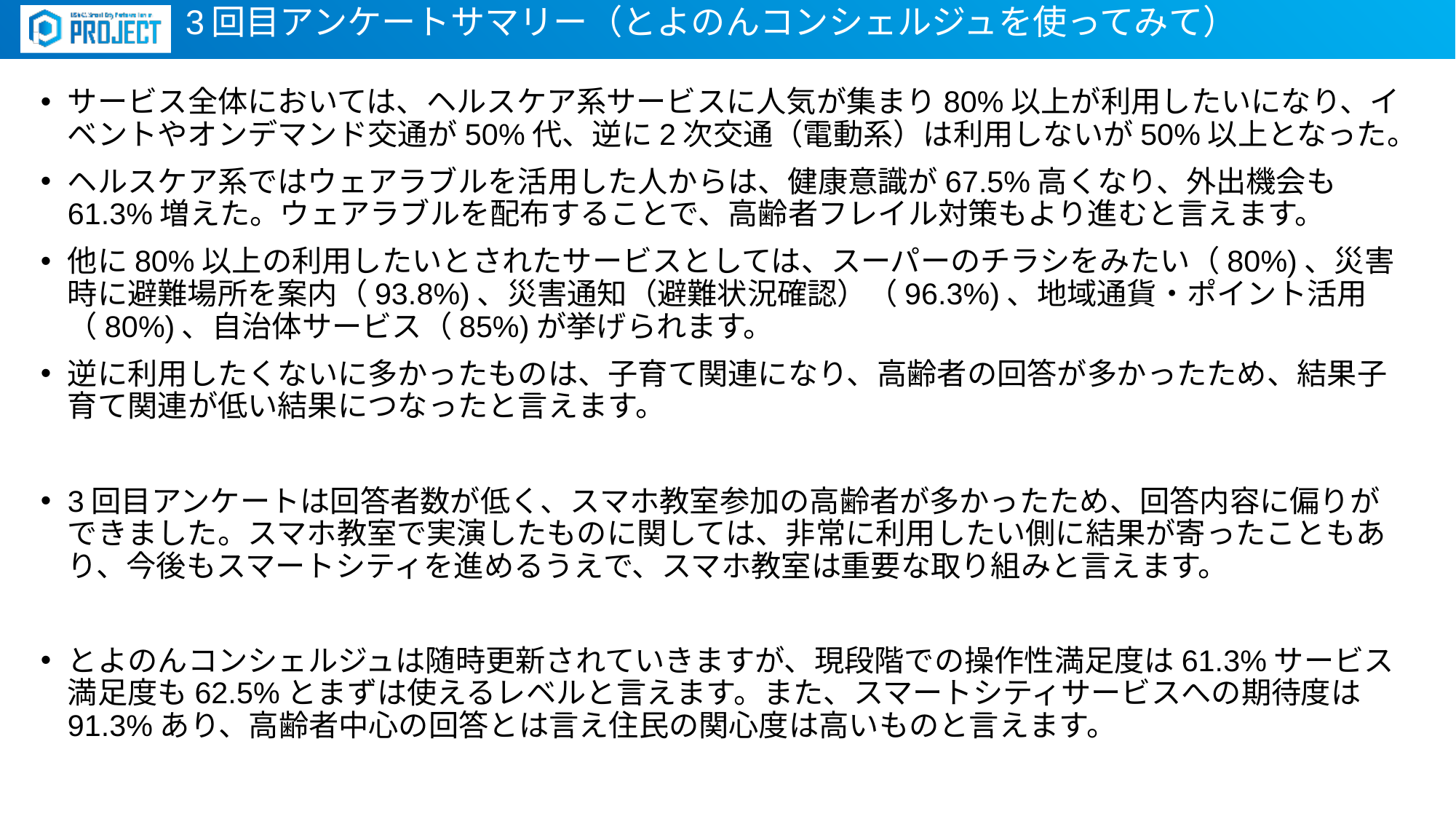

# 3回目アンケートサマリー（とよのんコンシェルジュを使ってみて）
サービス全体においては、ヘルスケア系サービスに人気が集まり80%以上が利用したいになり、イベントやオンデマンド交通が50%代、逆に2次交通（電動系）は利用しないが50%以上となった。
ヘルスケア系ではウェアラブルを活用した人からは、健康意識が67.5%高くなり、外出機会も61.3%増えた。ウェアラブルを配布することで、高齢者フレイル対策もより進むと言えます。
他に80%以上の利用したいとされたサービスとしては、スーパーのチラシをみたい（80%)、災害時に避難場所を案内（93.8%)、災害通知（避難状況確認）（96.3%)、地域通貨・ポイント活用（80%)、自治体サービス（85%)が挙げられます。
逆に利用したくないに多かったものは、子育て関連になり、高齢者の回答が多かったため、結果子育て関連が低い結果につなったと言えます。

3回目アンケートは回答者数が低く、スマホ教室参加の高齢者が多かったため、回答内容に偏りができました。スマホ教室で実演したものに関しては、非常に利用したい側に結果が寄ったこともあり、今後もスマートシティを進めるうえで、スマホ教室は重要な取り組みと言えます。

とよのんコンシェルジュは随時更新されていきますが、現段階での操作性満足度は61.3%サービス満足度も62.5%とまずは使えるレベルと言えます。また、スマートシティサービスへの期待度は91.3%あり、高齢者中心の回答とは言え住民の関心度は高いものと言えます。